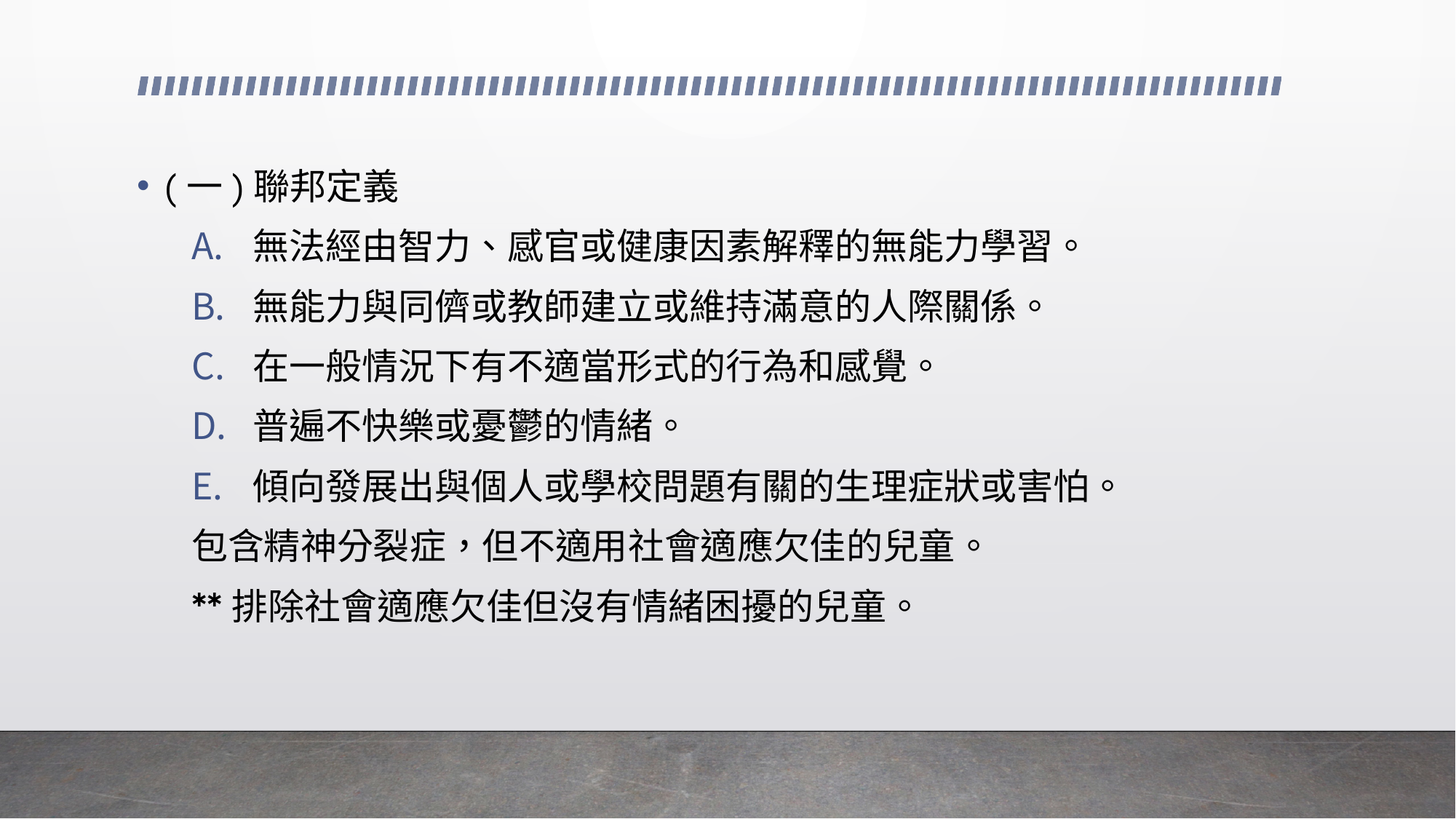

(一)聯邦定義
無法經由智力、感官或健康因素解釋的無能力學習。
無能力與同儕或教師建立或維持滿意的人際關係。
在一般情況下有不適當形式的行為和感覺。
普遍不快樂或憂鬱的情緒。
傾向發展出與個人或學校問題有關的生理症狀或害怕。
包含精神分裂症，但不適用社會適應欠佳的兒童。
**排除社會適應欠佳但沒有情緒困擾的兒童。